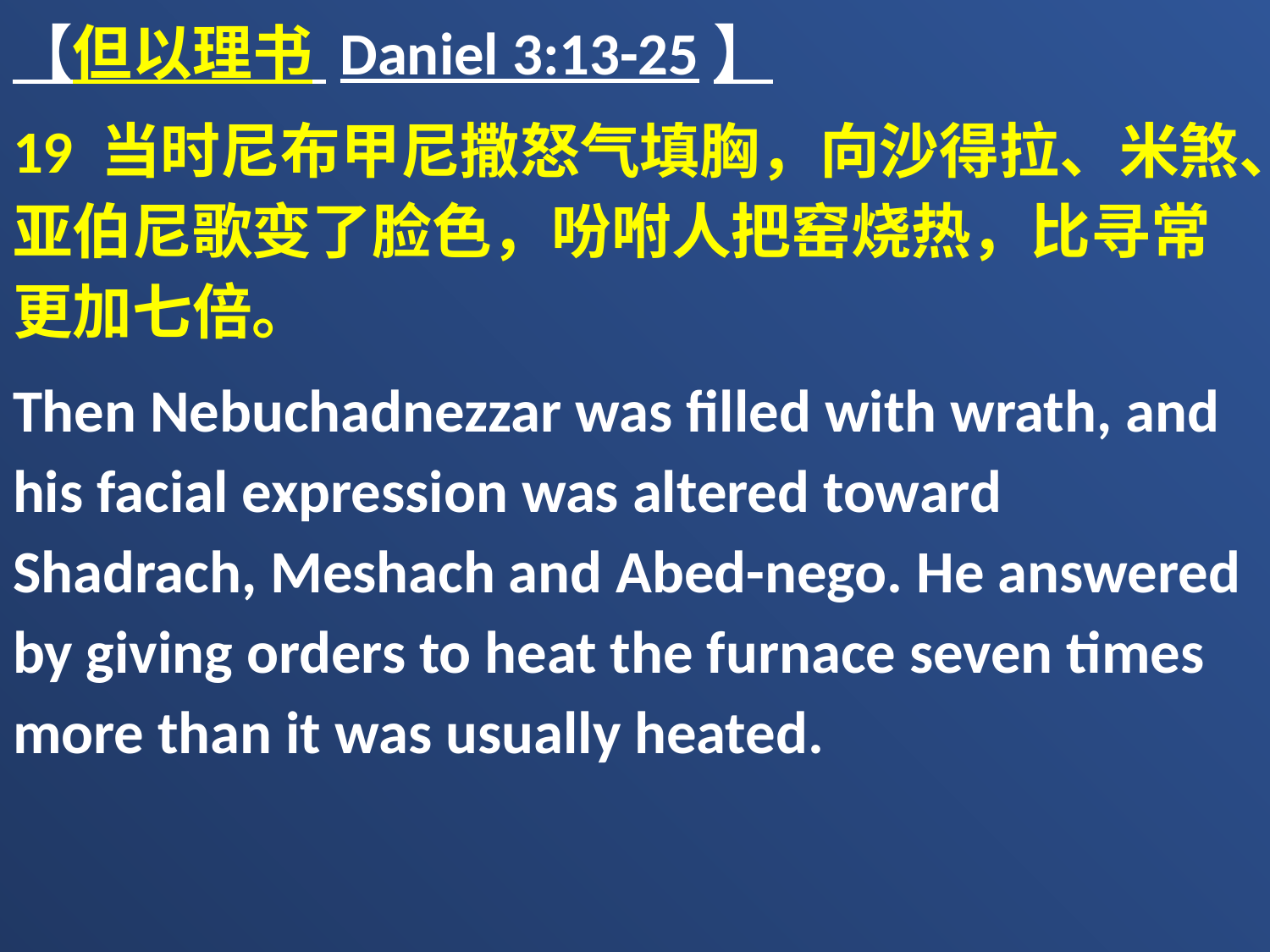

【但以理书 Daniel 3:13-25】
19 当时尼布甲尼撒怒气填胸，向沙得拉、米煞、亚伯尼歌变了脸色，吩咐人把窑烧热，比寻常更加七倍。
Then Nebuchadnezzar was filled with wrath, and his facial expression was altered toward Shadrach, Meshach and Abed-nego. He answered by giving orders to heat the furnace seven times more than it was usually heated.